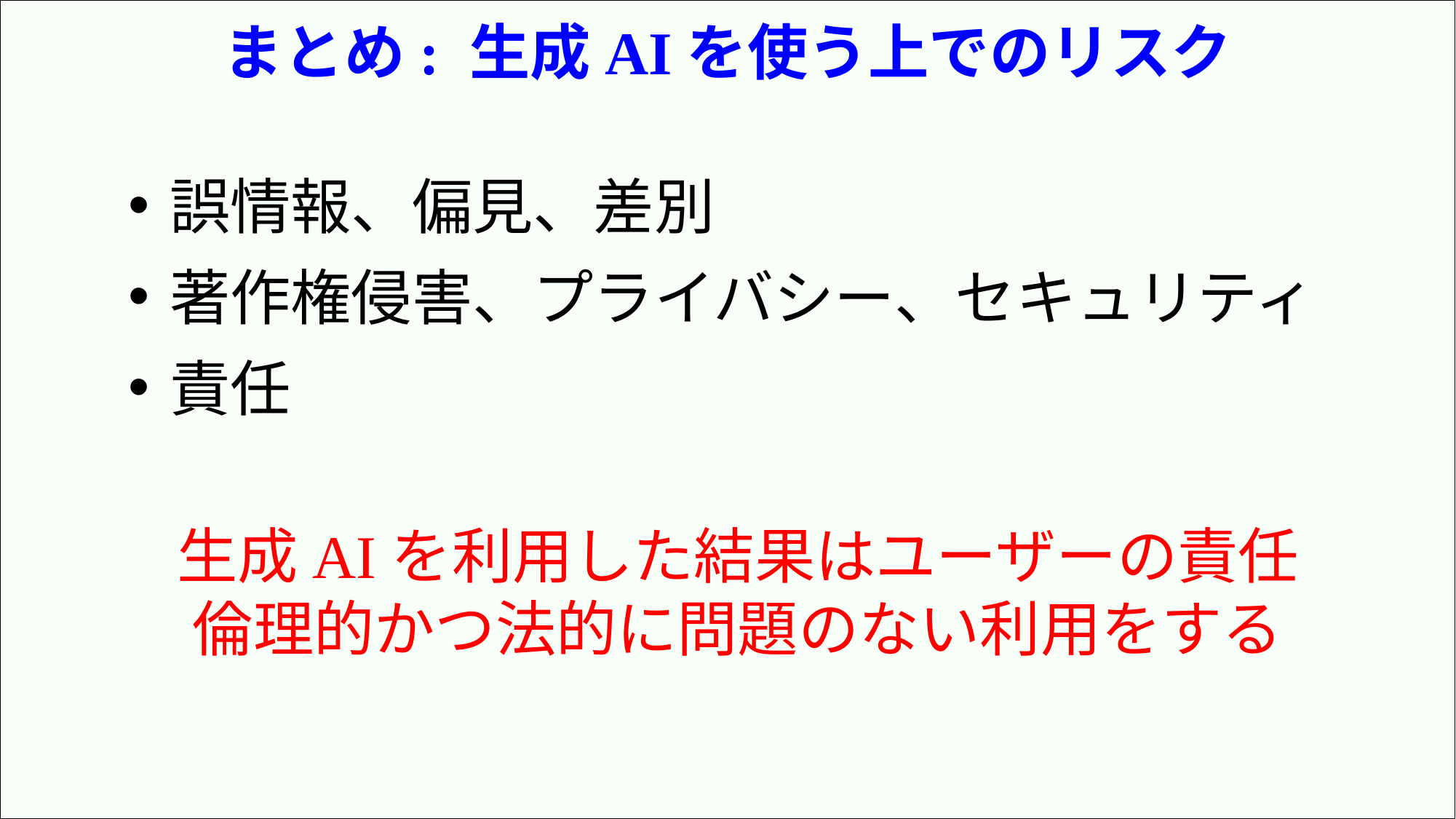

# まとめ: 生成AIを使う上でのリスク
誤情報、偏見、差別
著作権侵害、プライバシー、セキュリティ
責任

生成AIを利用した結果はユーザーの責任
倫理的かつ法的に問題のない利用をする